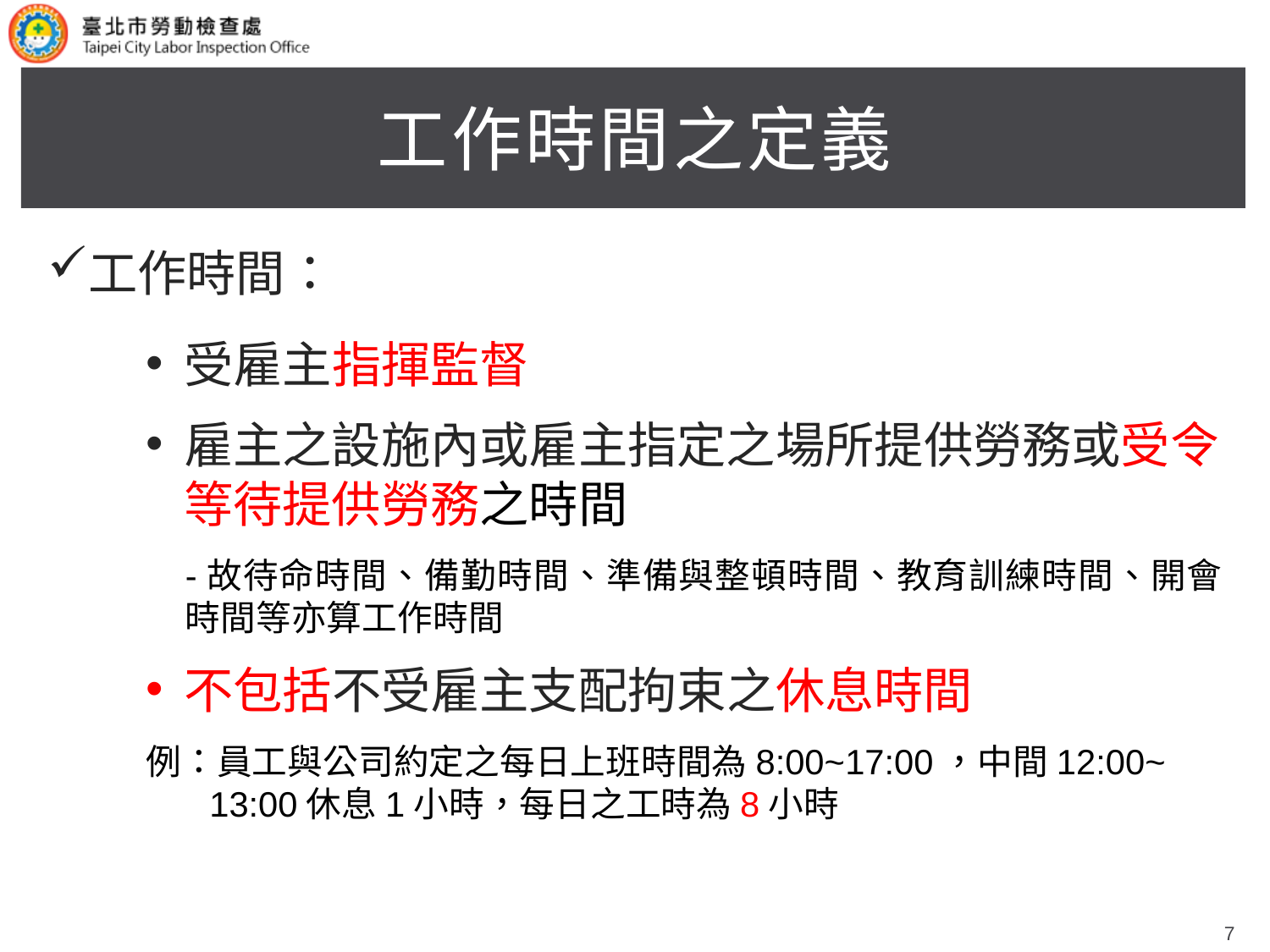

# 工作時間之定義
工作時間：
受雇主指揮監督
雇主之設施內或雇主指定之場所提供勞務或受令等待提供勞務之時間
-故待命時間、備勤時間、準備與整頓時間、教育訓練時間、開會時間等亦算工作時間
不包括不受雇主支配拘束之休息時間
例：員工與公司約定之每日上班時間為8:00~17:00，中間12:00~ 13:00休息1小時，每日之工時為8小時

7